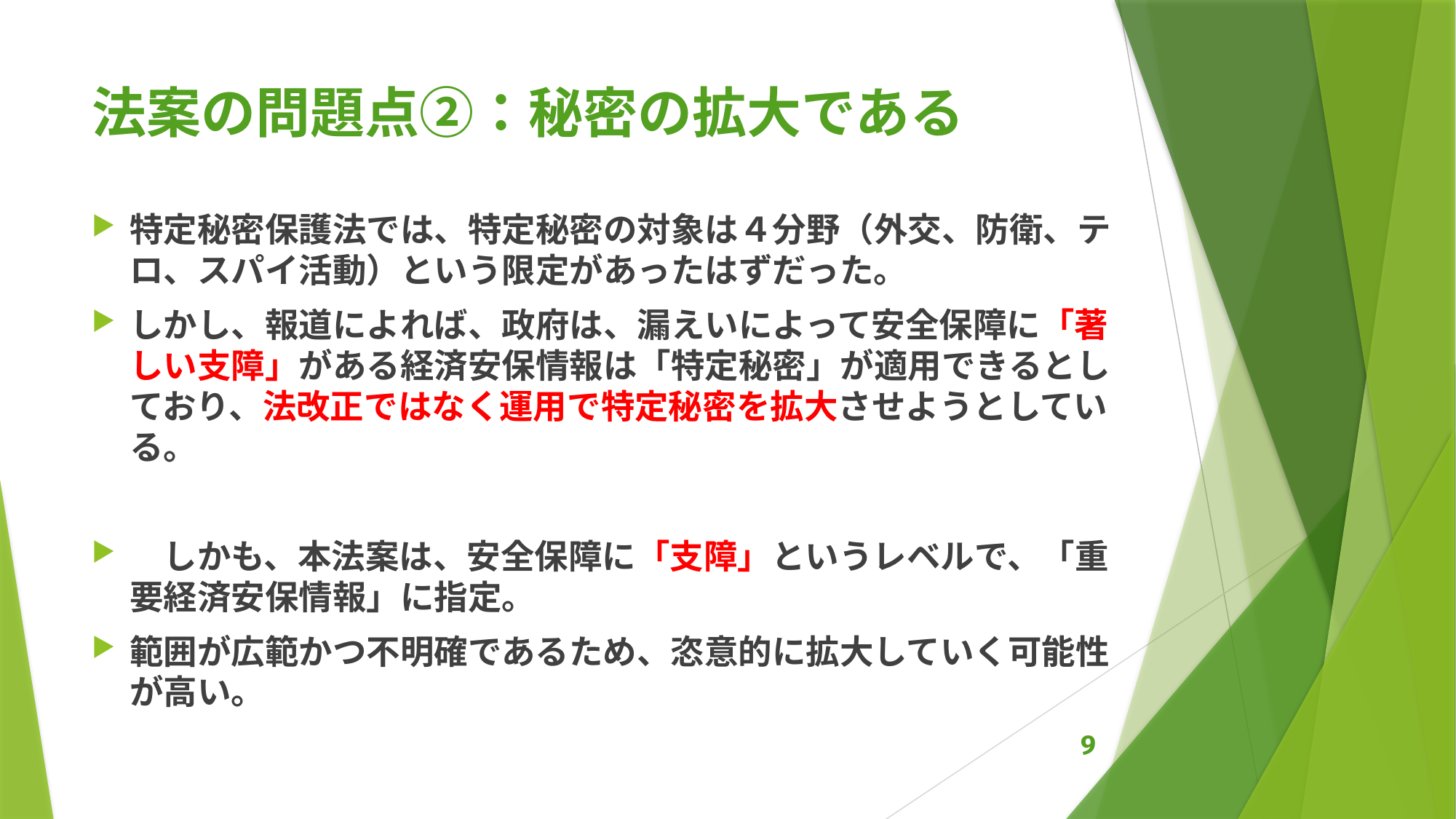

# 法案の問題点②：秘密の拡大である
特定秘密保護法では、特定秘密の対象は４分野（外交、防衛、テロ、スパイ活動）という限定があったはずだった。
しかし、報道によれば、政府は、漏えいによって安全保障に「著しい支障」がある経済安保情報は「特定秘密」が適用できるとしており、法改正ではなく運用で特定秘密を拡大させようとしている。

　しかも、本法案は、安全保障に「支障」というレベルで、「重要経済安保情報」に指定。
範囲が広範かつ不明確であるため、恣意的に拡大していく可能性が高い。

9